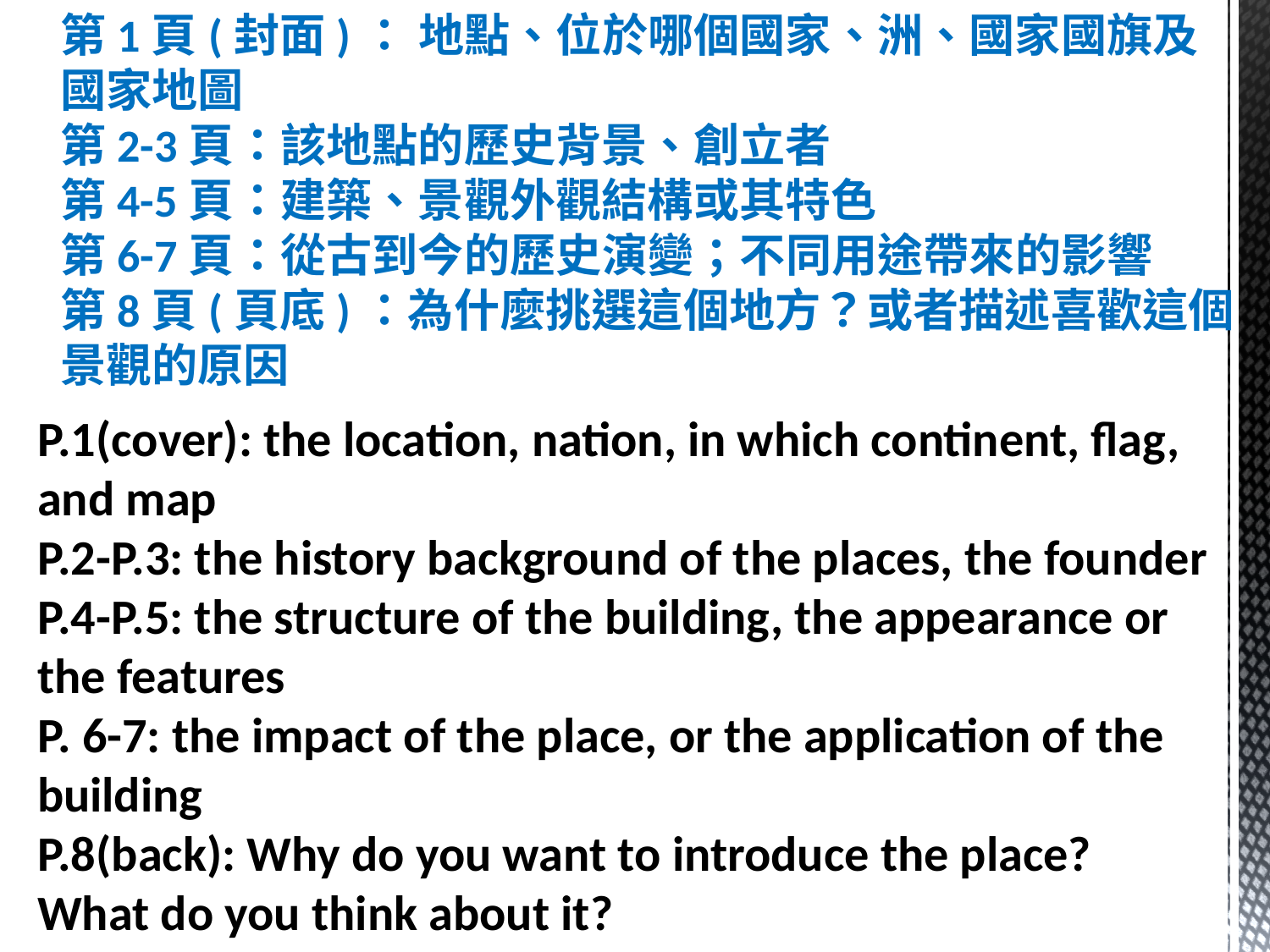

第1頁(封面)： 地點、位於哪個國家、洲、國家國旗及 國家地圖
第2-3頁：該地點的歷史背景、創立者
第4-5頁：建築、景觀外觀結構或其特色
第6-7頁：從古到今的歷史演變；不同用途帶來的影響
第8頁(頁底)：為什麼挑選這個地方？或者描述喜歡這個景觀的原因
P.1(cover): the location, nation, in which continent, flag, and map
P.2-P.3: the history background of the places, the founder
P.4-P.5: the structure of the building, the appearance or the features
P. 6-7: the impact of the place, or the application of the building
P.8(back): Why do you want to introduce the place? What do you think about it?